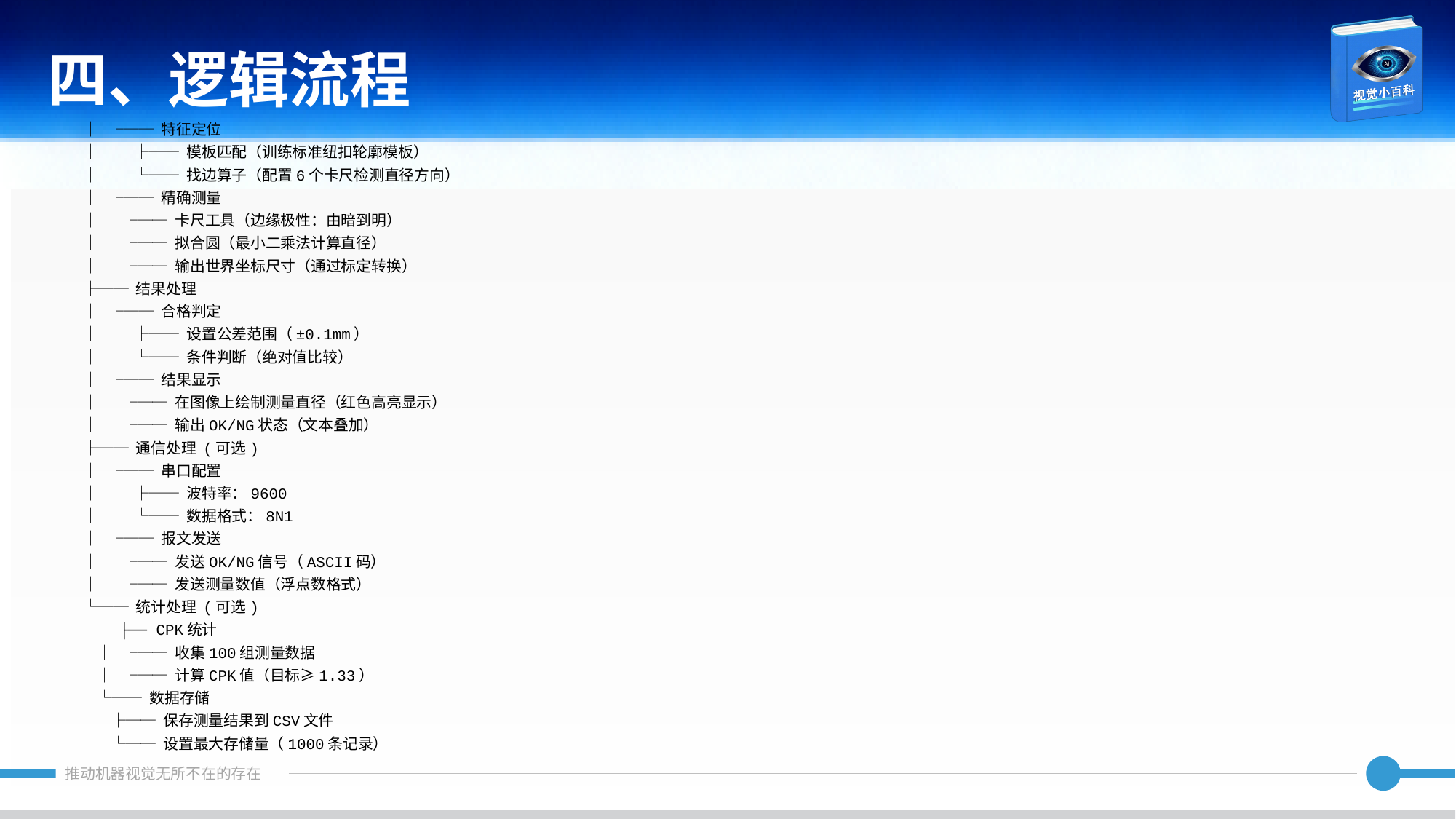

四、逻辑流程

│   ├── 特征定位
│   │   ├── 模板匹配（训练标准纽扣轮廓模板）
│   │   └── 找边算子（配置6个卡尺检测直径方向）
│   └── 精确测量
│       ├── 卡尺工具（边缘极性：由暗到明）
│       ├── 拟合圆（最小二乘法计算直径）
│       └── 输出世界坐标尺寸（通过标定转换）
├── 结果处理
│   ├── 合格判定
│   │   ├── 设置公差范围（±0.1mm）
│   │   └── 条件判断（绝对值比较）
│   └── 结果显示
│       ├── 在图像上绘制测量直径（红色高亮显示）
│       └── 输出OK/NG状态（文本叠加）
├── 通信处理 (可选)
│   ├── 串口配置
│   │   ├── 波特率：9600
│   │   └── 数据格式：8N1
│   └── 报文发送
│       ├── 发送OK/NG信号（ASCII码）
│       └── 发送测量数值（浮点数格式）
└── 统计处理 (可选)
    ├── CPK统计
    │   ├── 收集100组测量数据
    │   └── 计算CPK值（目标≥1.33）
    └── 数据存储
        ├── 保存测量结果到CSV文件
        └── 设置最大存储量（1000条记录）
9